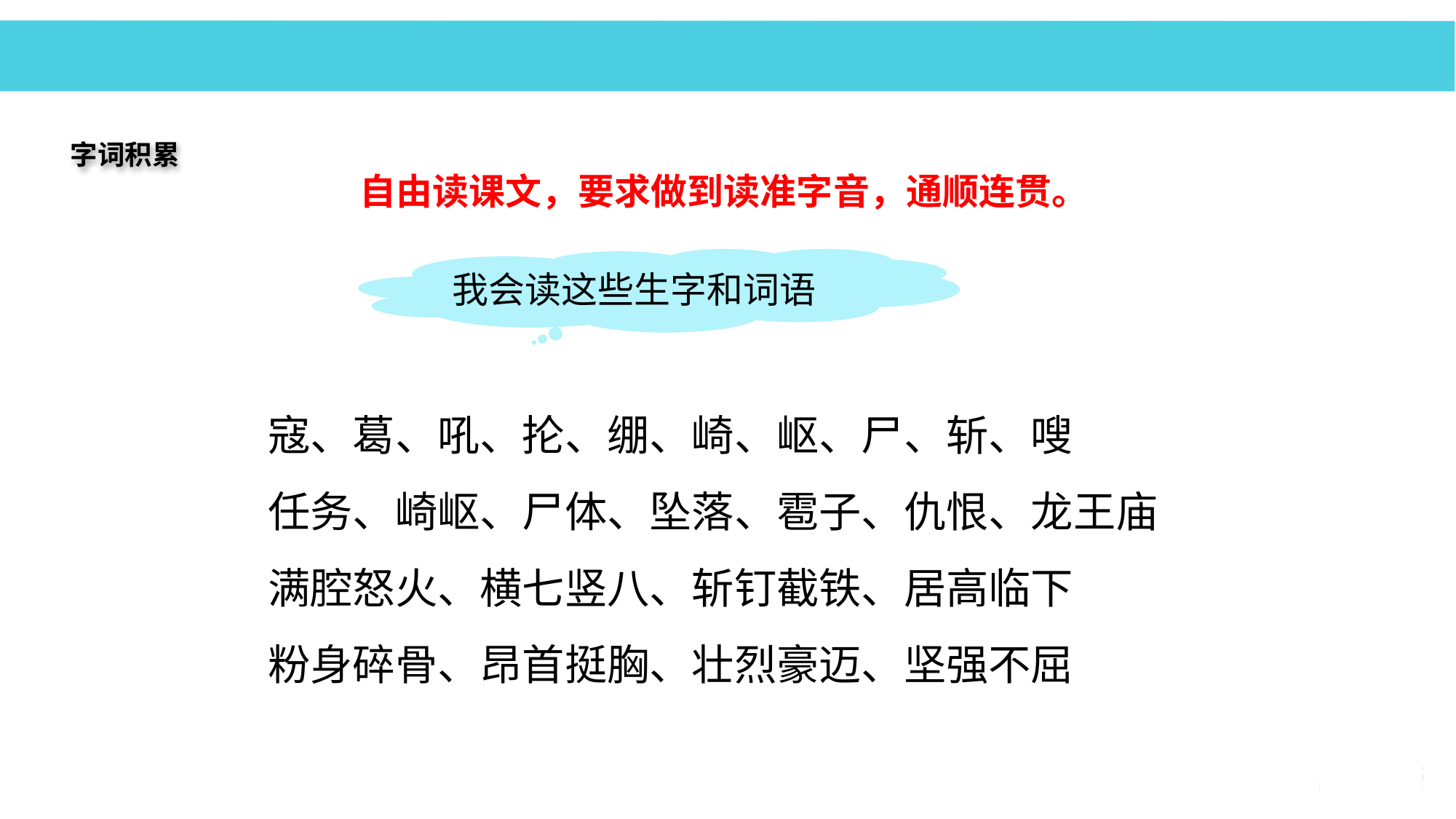

字词积累
自由读课文，要求做到读准字音，通顺连贯。
我会读这些生字和词语
寇、葛、吼、抡、绷、崎、岖、尸、斩、嗖
任务、崎岖、尸体、坠落、雹子、仇恨、龙王庙满腔怒火、横七竖八、斩钉截铁、居高临下
粉身碎骨、昂首挺胸、壮烈豪迈、坚强不屈